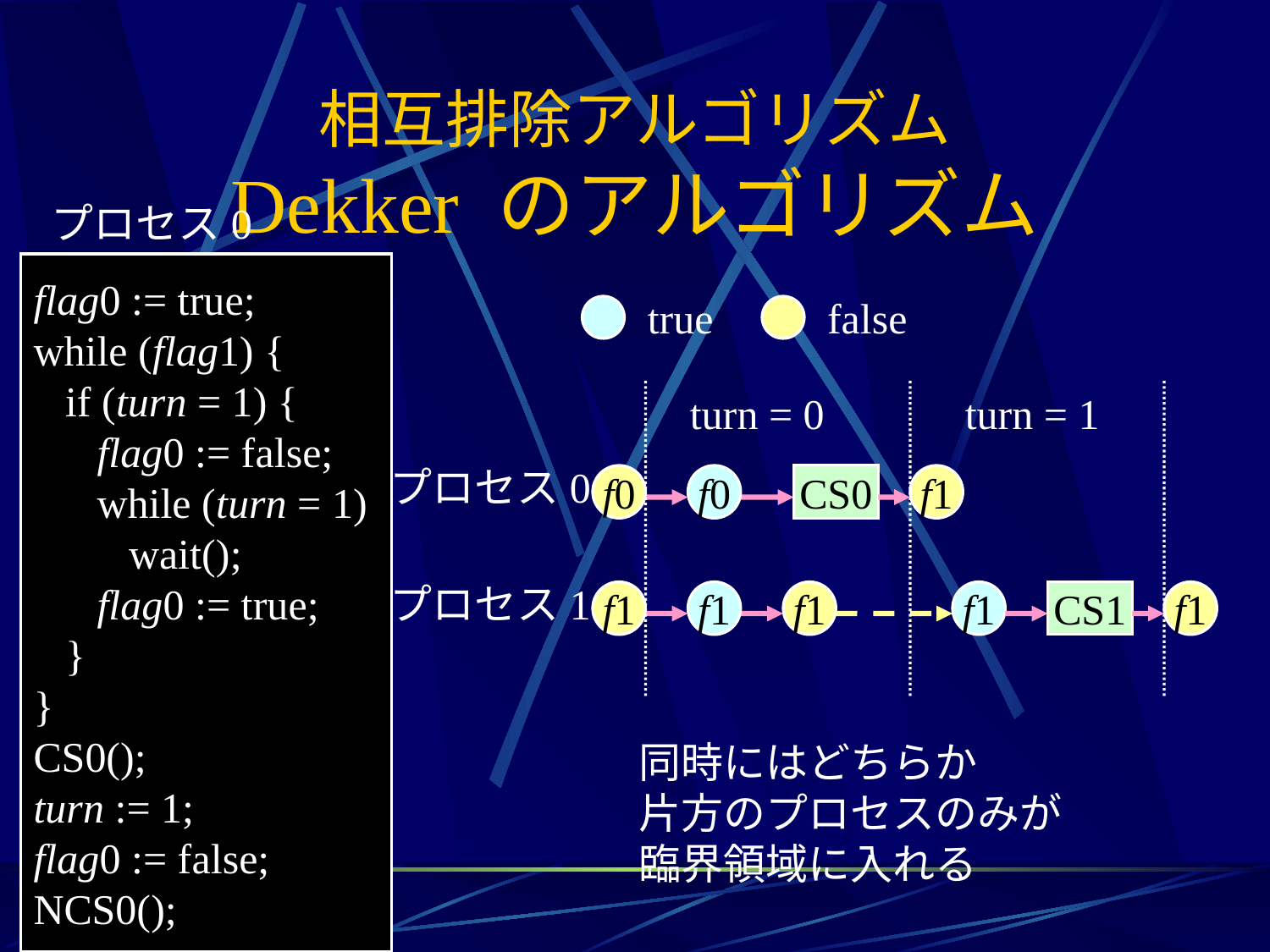

# 相互排除アルゴリズム Dekker のアルゴリズム
プロセス0
flag0 := true;
while (flag1) {
   if (turn = 1) {
      flag0 := false;
      while (turn = 1)
         wait();
      flag0 := true;
   }
}
CS0();
turn := 1;
flag0 := false;
NCS0();
true
false

turn = 0

turn = 1
f1

CS1
f1

プロセス0
f0
f0

f1

CS0

プロセス1
f1
f1

f1
同時にはどちらか
片方のプロセスのみが
臨界領域に入れる